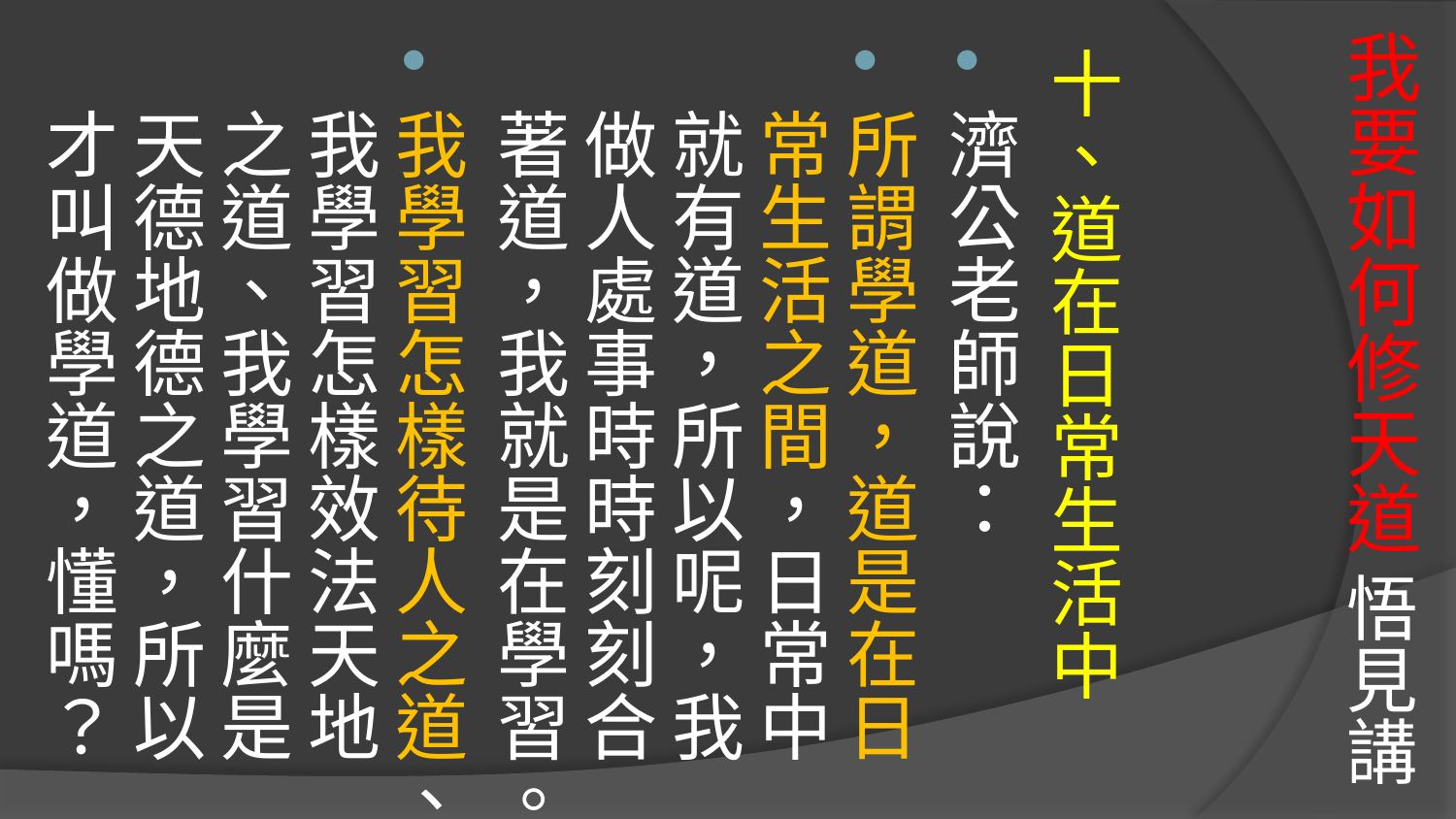

# 我要如何修天道 悟見講
十、道在日常生活中
濟公老師說：
所謂學道，道是在日常生活之間，日常中就有道，所以呢，我做人處事時時刻刻合著道，我就是在學習。
我學習怎樣待人之道、我學習怎樣效法天地之道、我學習什麼是天德地德之道，所以才叫做學道，懂嗎？